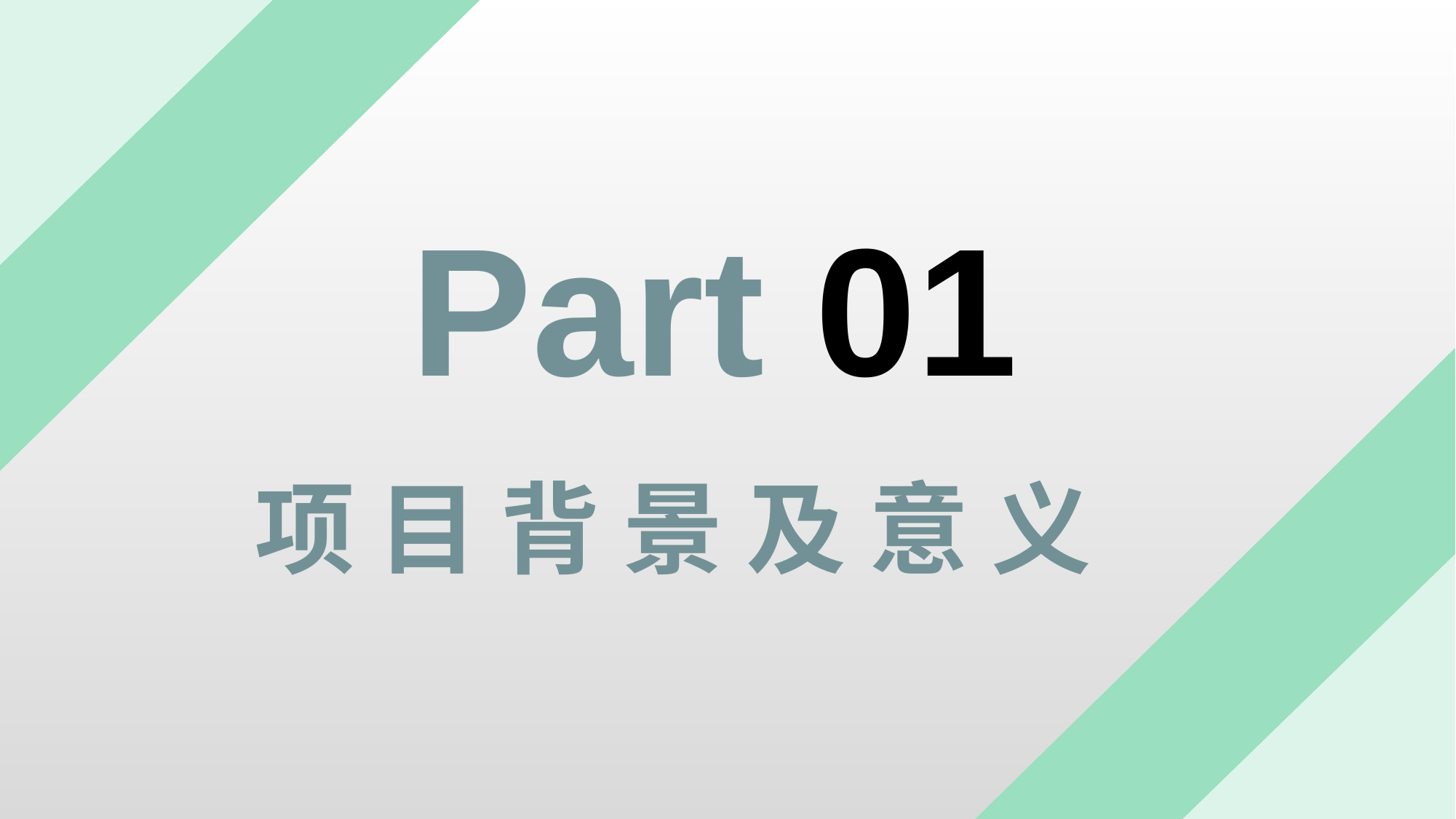

Part 01

项 目 背 景 及 意 义